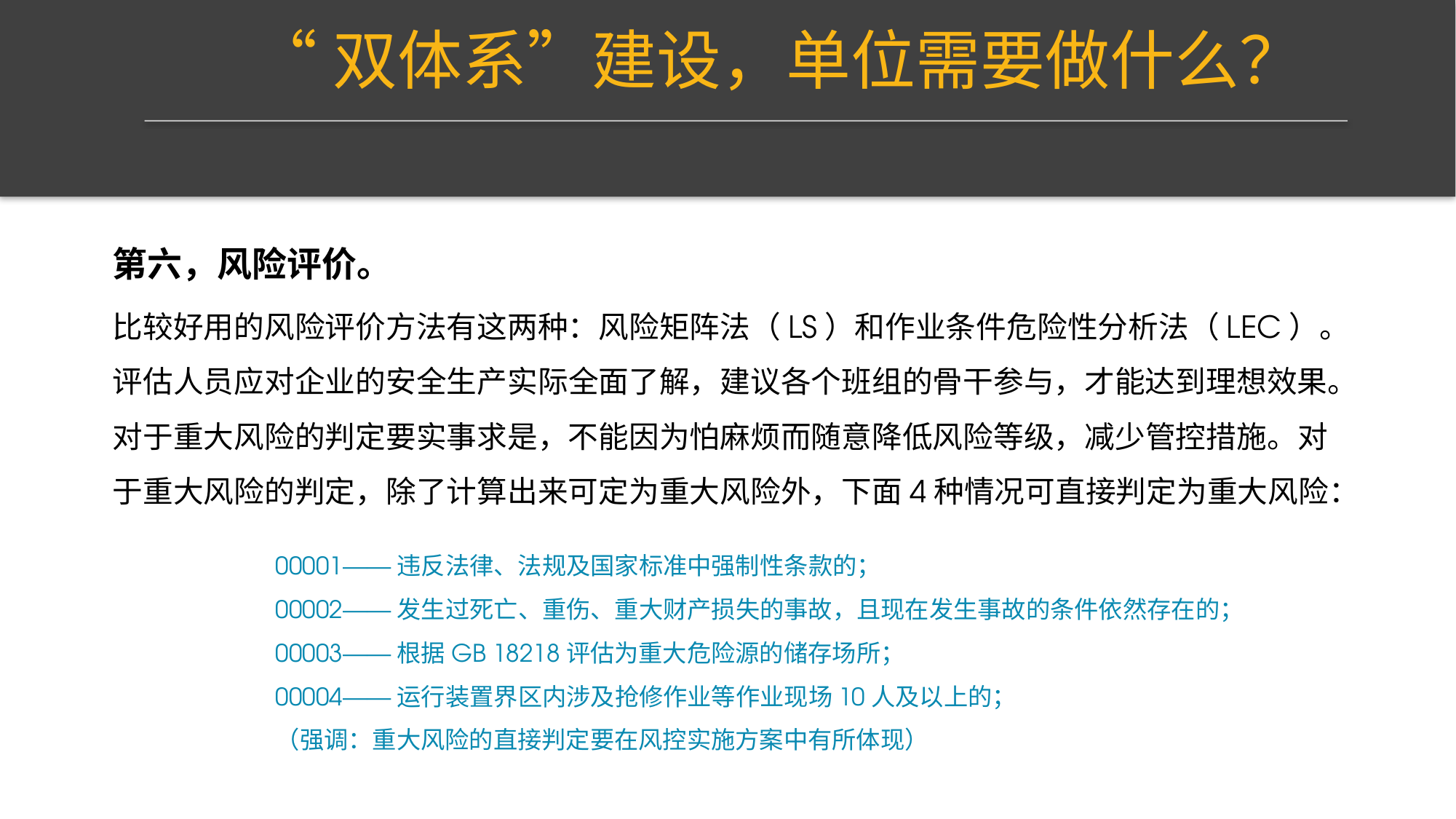

“双体系”建设，单位需要做什么？
第六，风险评价。
比较好用的风险评价方法有这两种：风险矩阵法（LS）和作业条件危险性分析法（LEC）。评估人员应对企业的安全生产实际全面了解，建议各个班组的骨干参与，才能达到理想效果。对于重大风险的判定要实事求是，不能因为怕麻烦而随意降低风险等级，减少管控措施。对于重大风险的判定，除了计算出来可定为重大风险外，下面4种情况可直接判定为重大风险：
00001——违反法律、法规及国家标准中强制性条款的；
00002——发生过死亡、重伤、重大财产损失的事故，且现在发生事故的条件依然存在的；
00003——根据GB 18218评估为重大危险源的储存场所；
00004——运行装置界区内涉及抢修作业等作业现场10人及以上的；
（强调：重大风险的直接判定要在风控实施方案中有所体现）